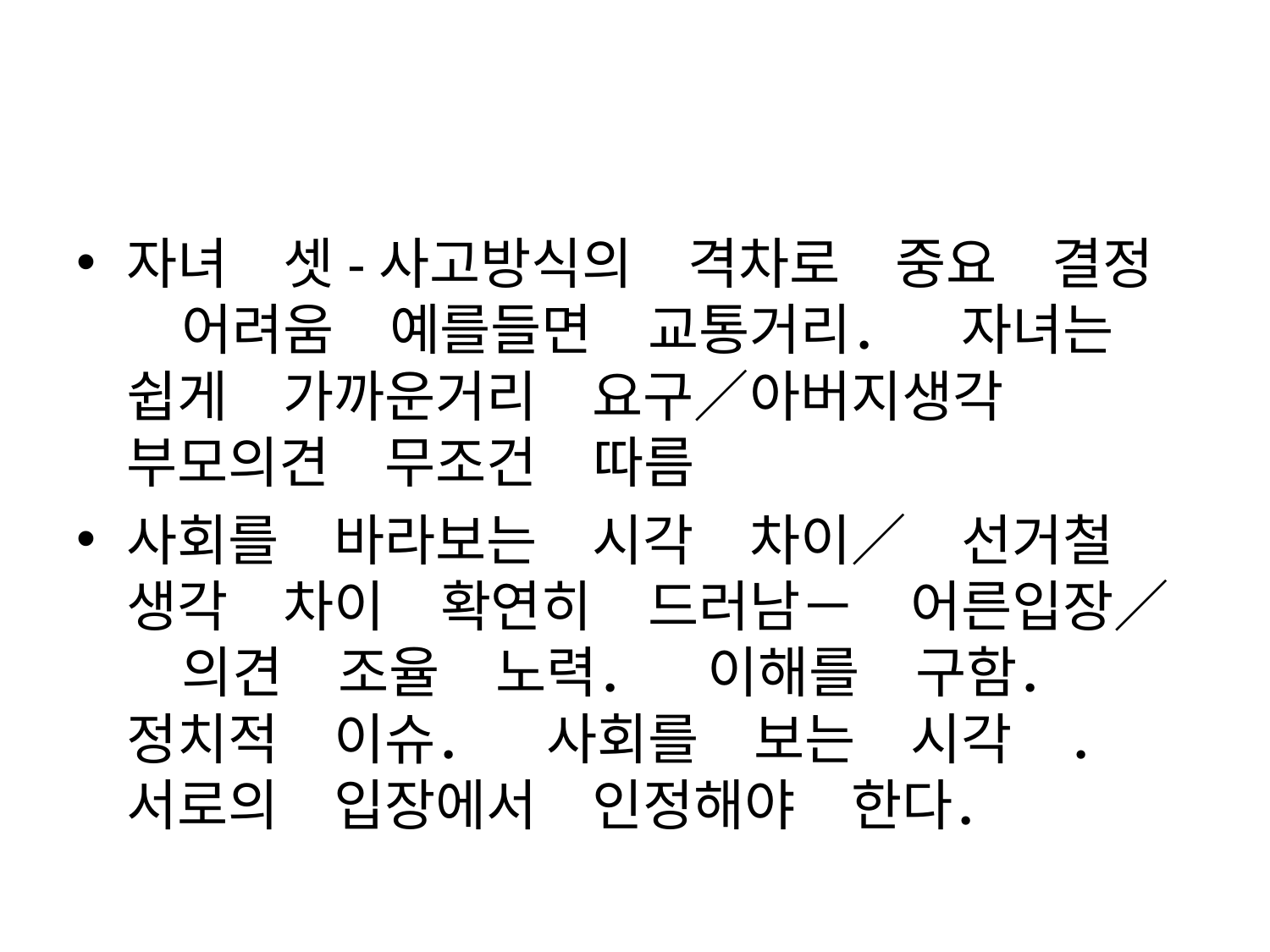

#
자녀　셋-사고방식의　격차로　중요　결정　어려움　예를들면　교통거리．　자녀는　쉽게　가까운거리　요구／아버지생각　부모의견　무조건　따름
사회를　바라보는　시각　차이／　선거철　생각　차이　확연히　드러남－　어른입장／　의견　조율　노력．　이해를　구함．　정치적　이슈．　사회를　보는　시각　．　서로의　입장에서　인정해야　한다．